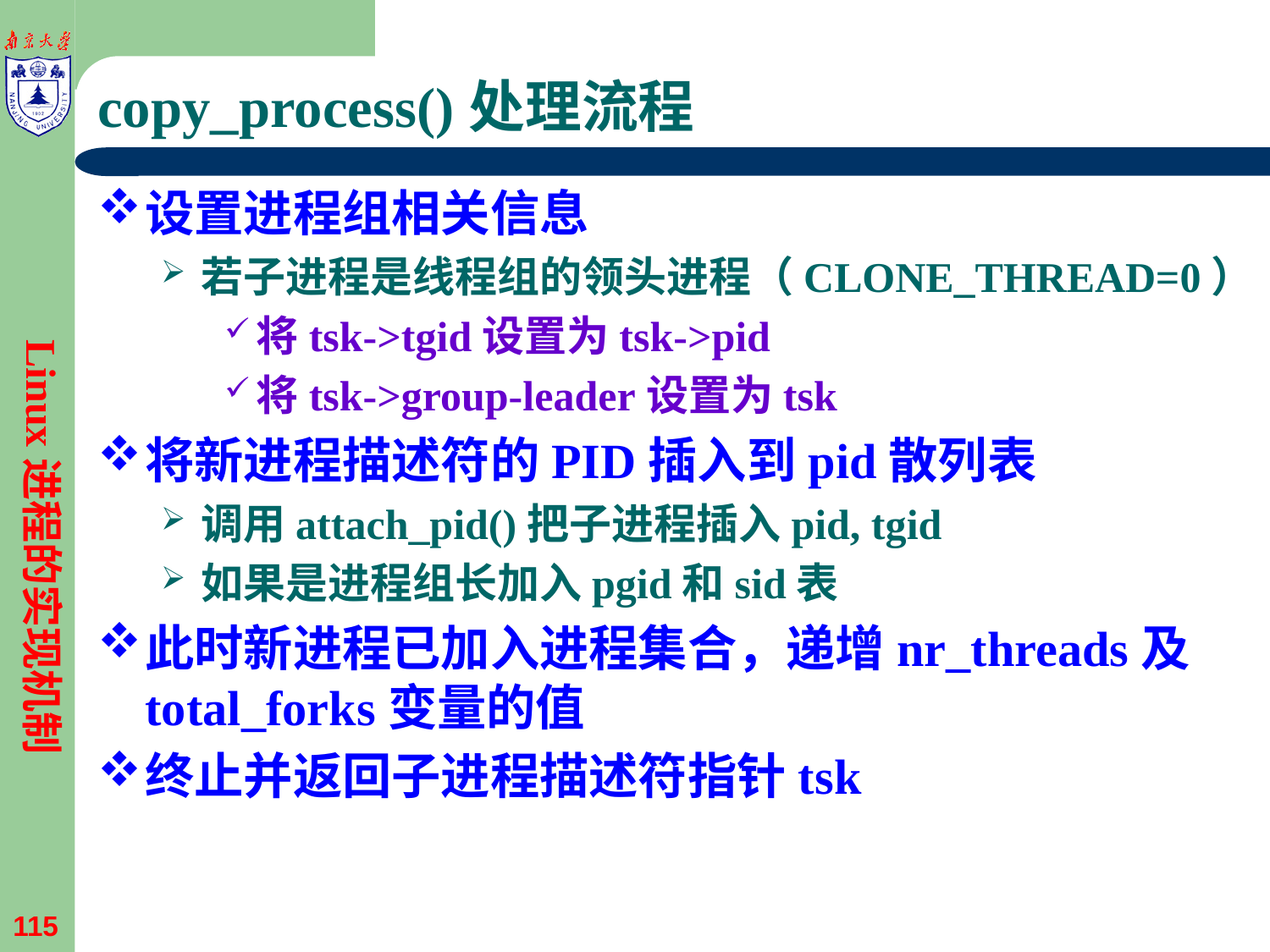

# copy_process()处理流程
设置进程组相关信息
若子进程是线程组的领头进程（CLONE_THREAD=0）
将tsk->tgid设置为tsk->pid
将tsk->group-leader设置为tsk
将新进程描述符的PID插入到pid散列表
调用attach_pid()把子进程插入pid, tgid
如果是进程组长加入pgid和sid表
此时新进程已加入进程集合，递增nr_threads及total_forks变量的值
终止并返回子进程描述符指针tsk
Linux进程的实现机制
115